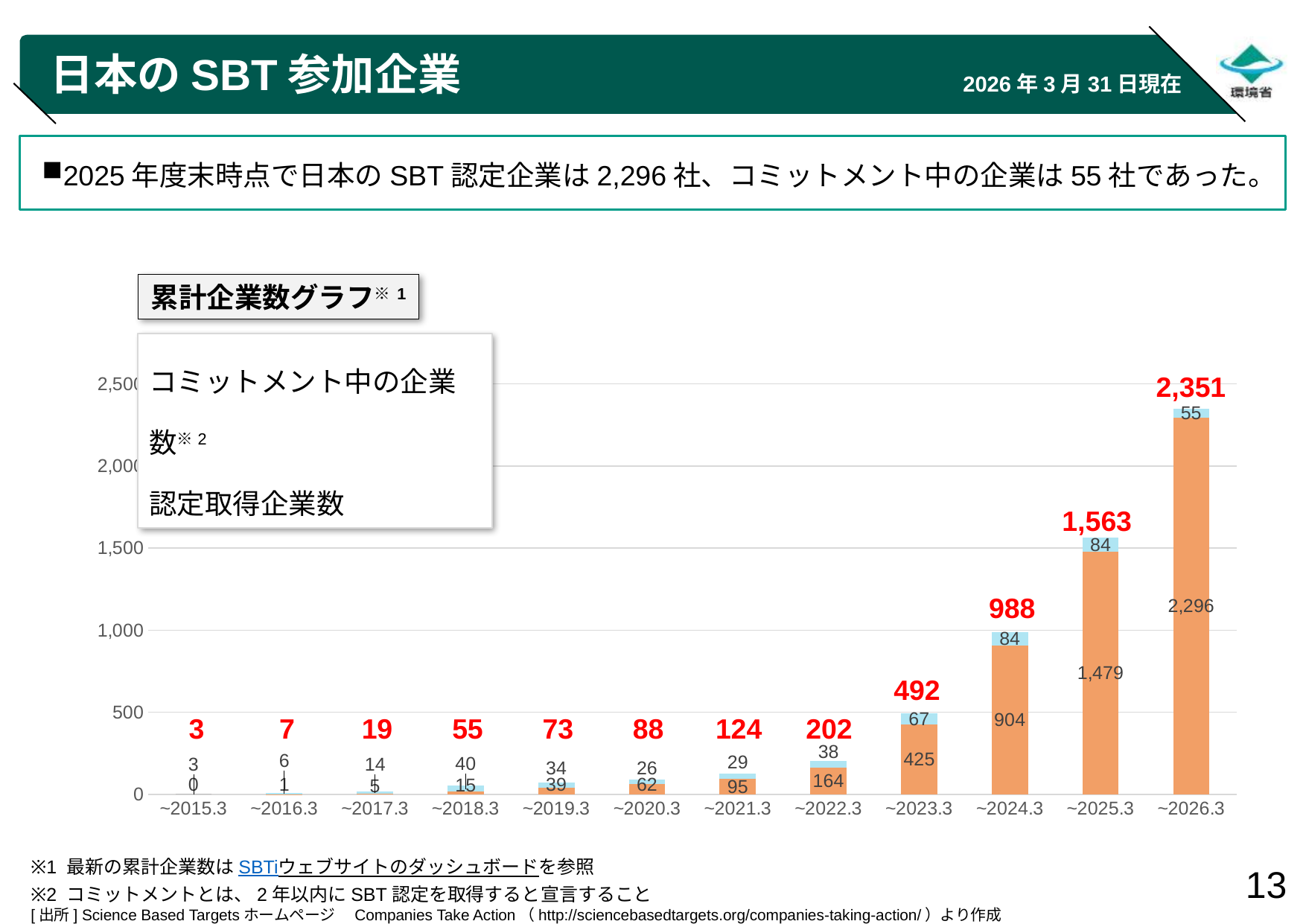

# 日本のSBT参加企業
2026年3月31日現在
2025年度末時点で日本のSBT認定企業は2,296社、コミットメント中の企業は55社であった。
累計企業数グラフ※1

[unsupported chart]

2,351
1,563
988
492
3
7
19
55
73
88
124
202
※1 最新の累計企業数はSBTiウェブサイトのダッシュボードを参照
※2 コミットメントとは、2年以内にSBT認定を取得すると宣言すること
[出所] Science Based Targetsホームページ　Companies Take Action（http://sciencebasedtargets.org/companies-taking-action/）より作成